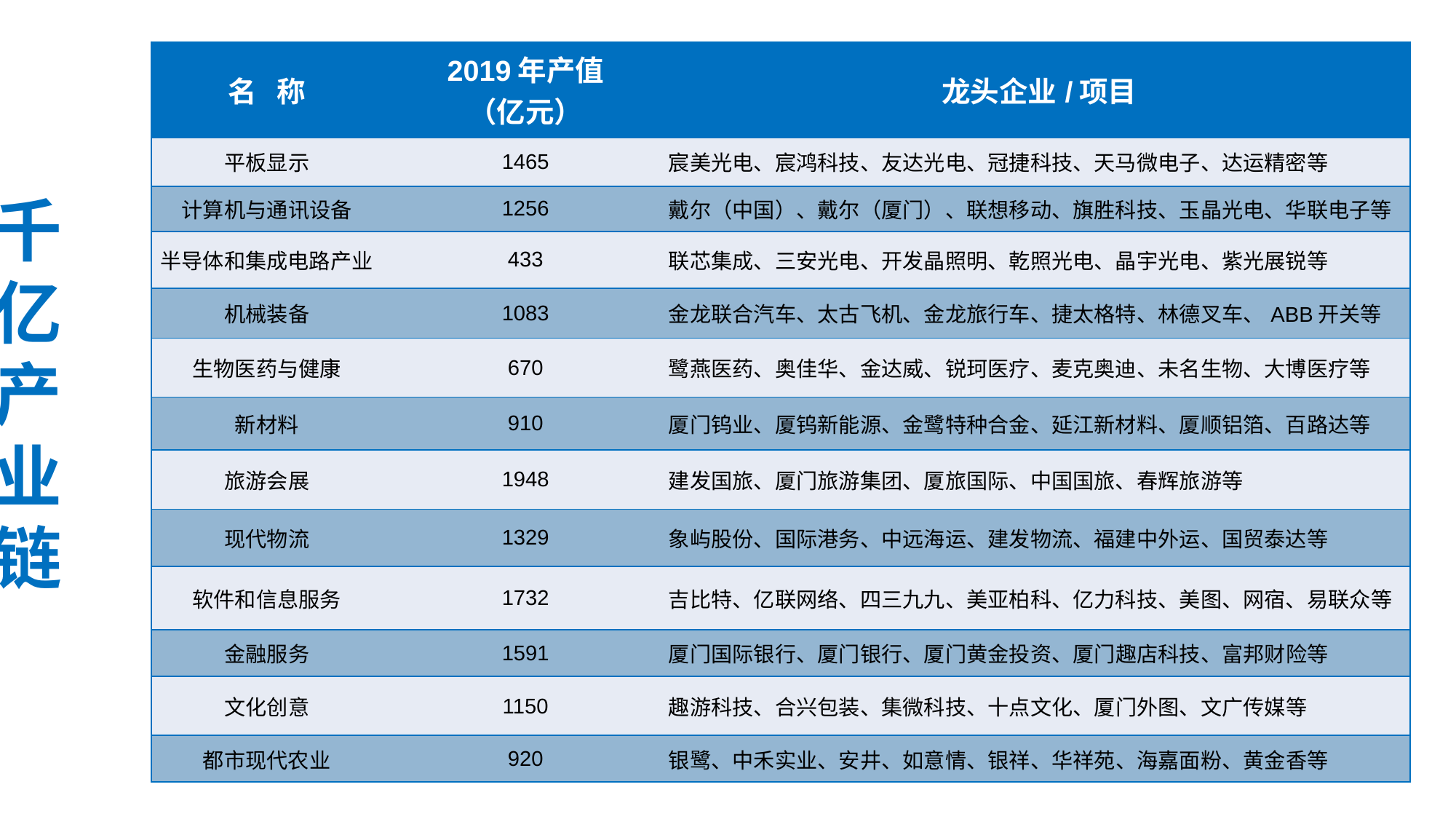

| 名 称 | 2019年产值 （亿元） | 龙头企业/项目 |
| --- | --- | --- |
| 平板显示 | 1465 | 宸美光电、宸鸿科技、友达光电、冠捷科技、天马微电子、达运精密等 |
| 计算机与通讯设备 | 1256 | 戴尔（中国）、戴尔（厦门）、联想移动、旗胜科技、玉晶光电、华联电子等 |
| 半导体和集成电路产业 | 433 | 联芯集成、三安光电、开发晶照明、乾照光电、晶宇光电、紫光展锐等 |
| 机械装备 | 1083 | 金龙联合汽车、太古飞机、金龙旅行车、捷太格特、林德叉车、ABB开关等 |
| 生物医药与健康 | 670 | 鹭燕医药、奥佳华、金达威、锐珂医疗、麦克奥迪、未名生物、大博医疗等 |
| 新材料 | 910 | 厦门钨业、厦钨新能源、金鹭特种合金、延江新材料、厦顺铝箔、百路达等 |
| 旅游会展 | 1948 | 建发国旅、厦门旅游集团、厦旅国际、中国国旅、春辉旅游等 |
| 现代物流 | 1329 | 象屿股份、国际港务、中远海运、建发物流、福建中外运、国贸泰达等 |
| 软件和信息服务 | 1732 | 吉比特、亿联网络、四三九九、美亚柏科、亿力科技、美图、网宿、易联众等 |
| 金融服务 | 1591 | 厦门国际银行、厦门银行、厦门黄金投资、厦门趣店科技、富邦财险等 |
| 文化创意 | 1150 | 趣游科技、合兴包装、集微科技、十点文化、厦门外图、文广传媒等 |
| 都市现代农业 | 920 | 银鹭、中禾实业、安井、如意情、银祥、华祥苑、海嘉面粉、黄金香等 |
千
亿
产
业
链